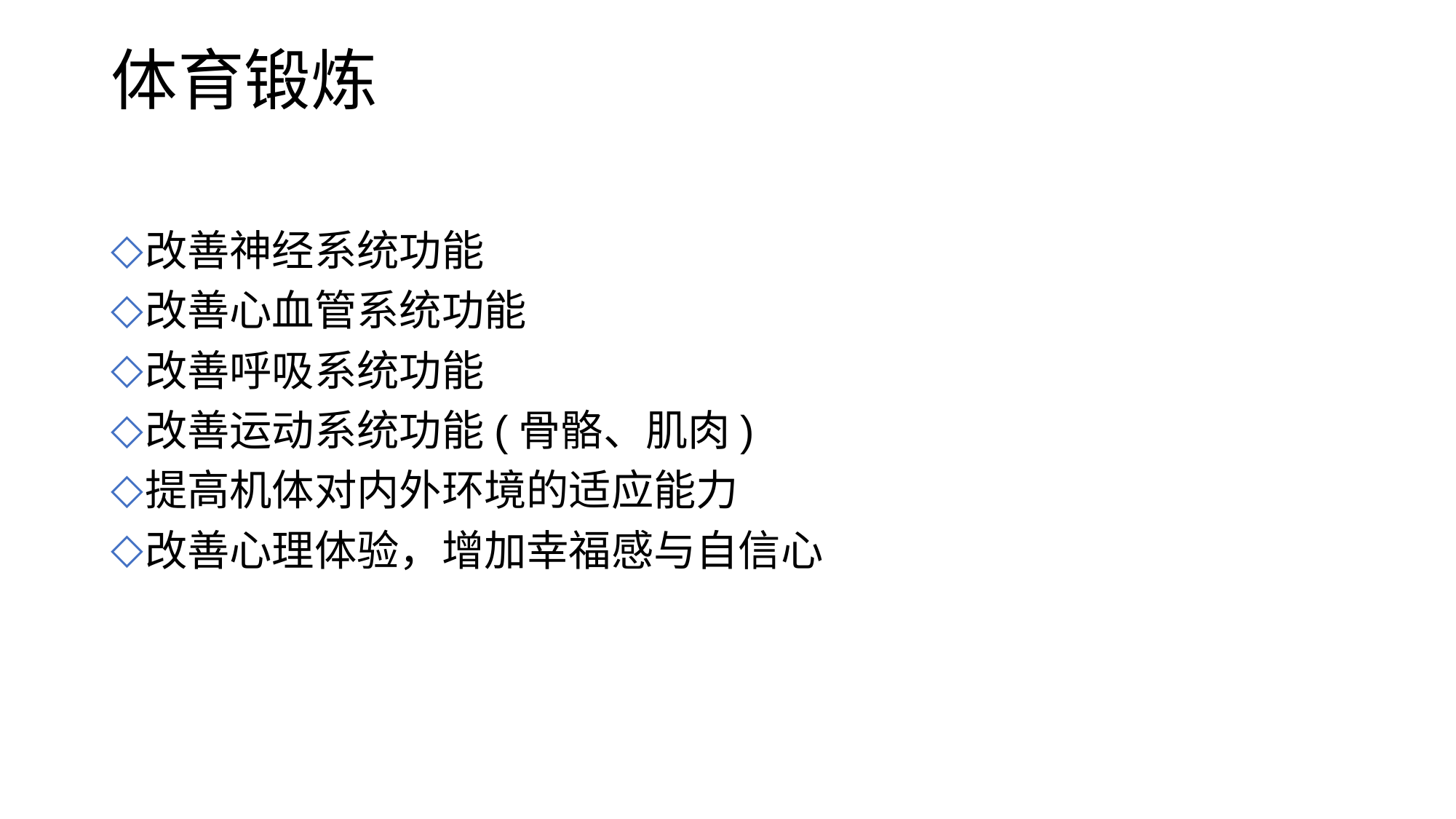

# 体育锻炼
改善神经系统功能
改善心血管系统功能
改善呼吸系统功能
改善运动系统功能(骨骼、肌肉)
提高机体对内外环境的适应能力
改善心理体验，增加幸福感与自信心